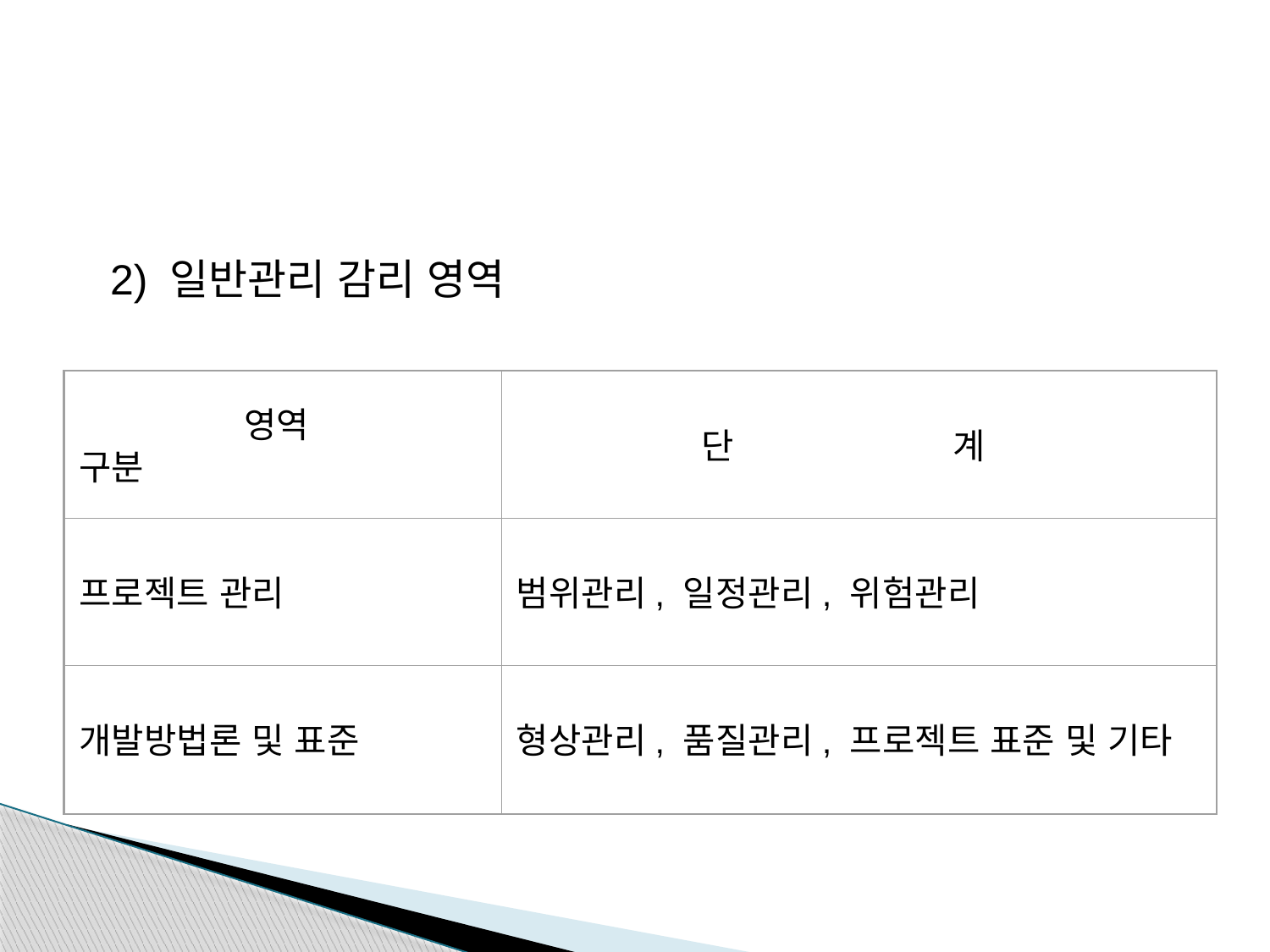

2) 일반관리 감리 영역

                    영역
구분

                                             단                      계

프로젝트 관리

범위관리, 일정관리, 위험관리

개발방법론 및 표준

형상관리, 품질관리, 프로젝트 표준 및 기타